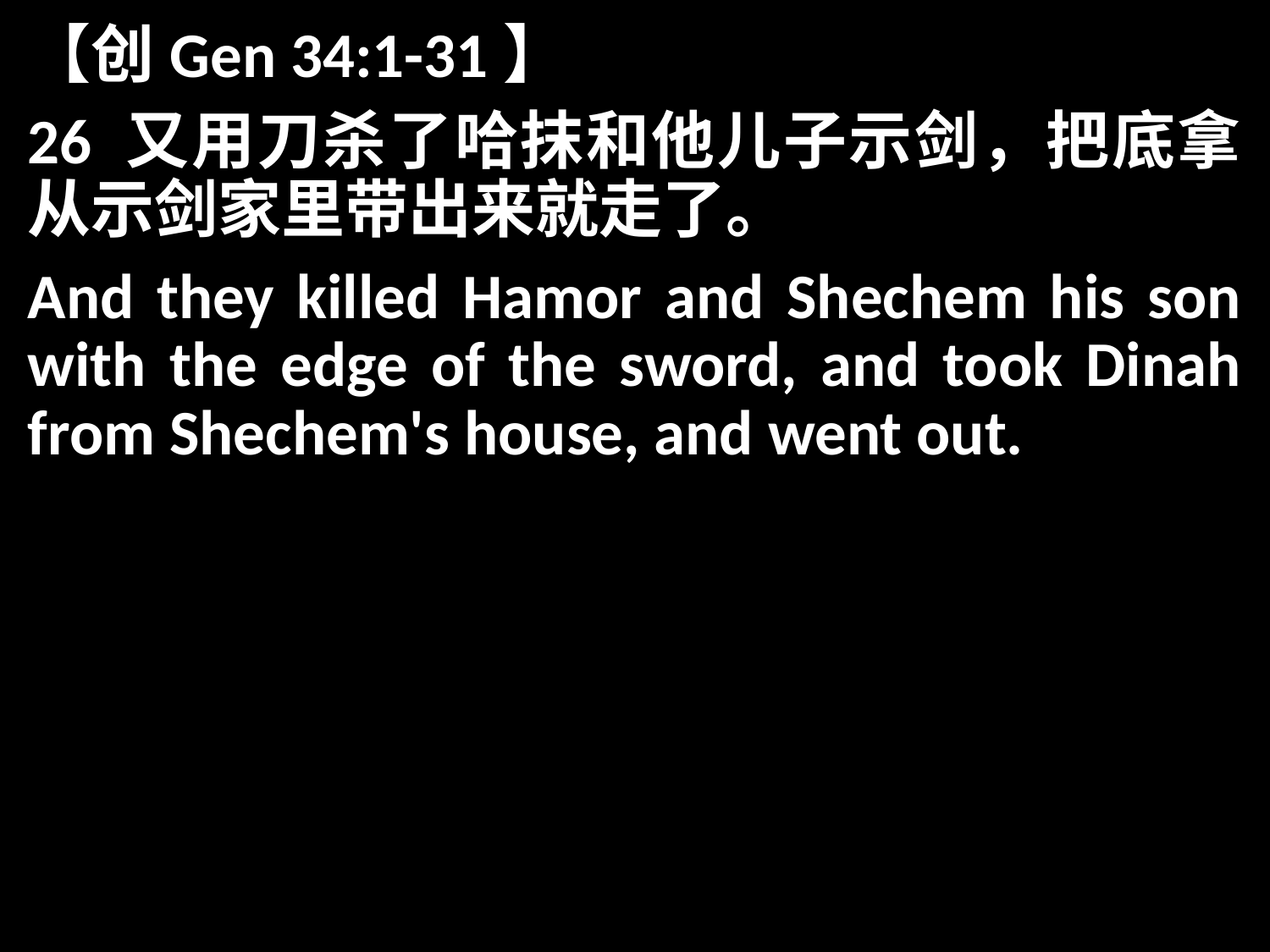

【创Gen 34:1-31】
26 又用刀杀了哈抹和他儿子示剑，把底拿从示剑家里带出来就走了。
And they killed Hamor and Shechem his son with the edge of the sword, and took Dinah from Shechem's house, and went out.